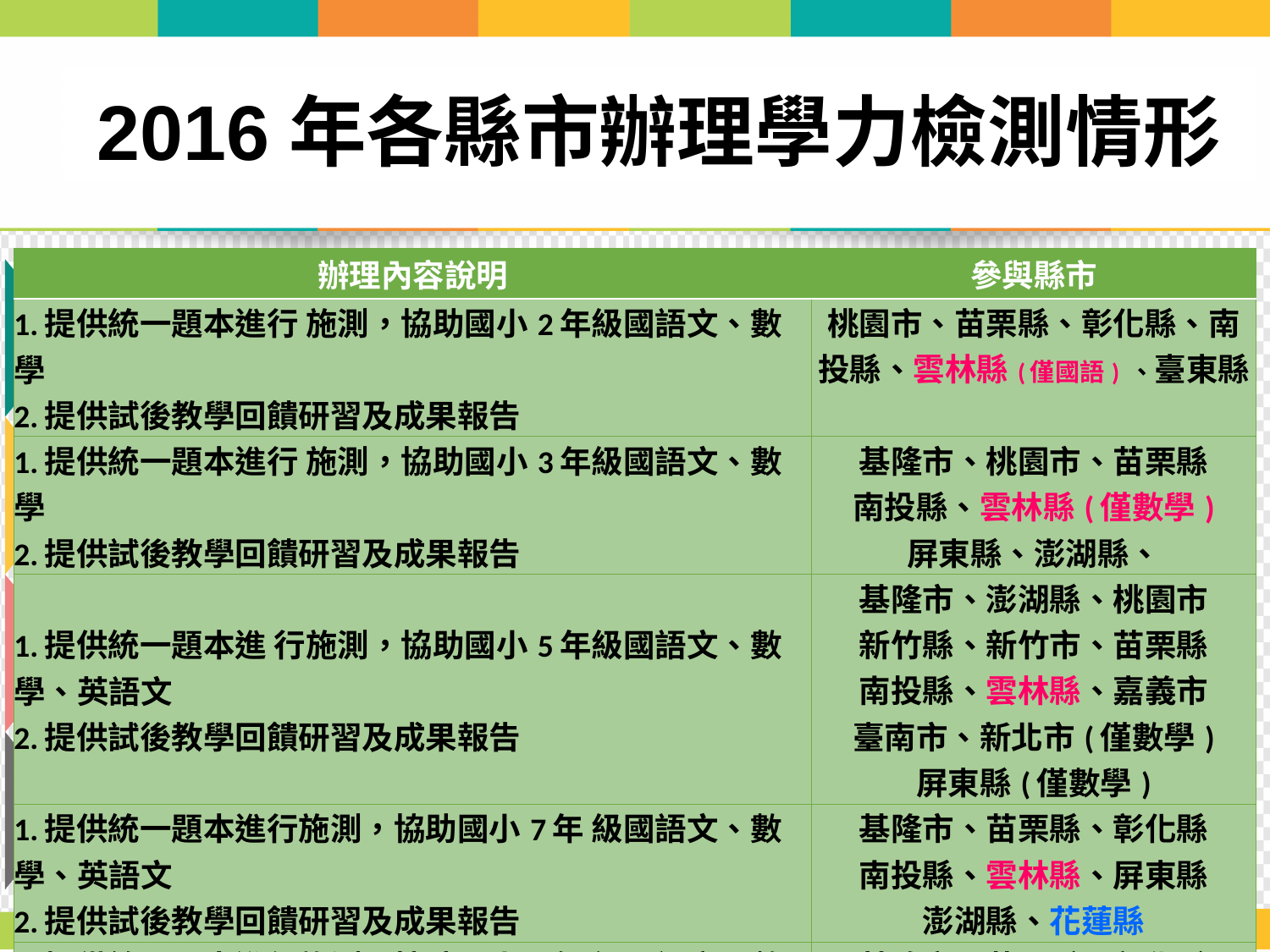

2016年各縣市辦理學力檢測情形
| 辦理內容說明 | 參與縣市 |
| --- | --- |
| 1.提供統一題本進行 施測，協助國小2年級國語文、數學 2.提供試後教學回饋研習及成果報告 | 桃園市、苗栗縣、彰化縣、南投縣、雲林縣(僅國語) 、臺東縣 |
| 1.提供統一題本進行 施測，協助國小3年級國語文、數學 2.提供試後教學回饋研習及成果報告 | 基隆市、桃園市、苗栗縣 南投縣、雲林縣(僅數學) 屏東縣、澎湖縣、 |
| 1.提供統一題本進 行施測，協助國小5年級國語文、數學、英語文 2.提供試後教學回饋研習及成果報告 | 基隆市、澎湖縣、桃園市 新竹縣、新竹市、苗栗縣 南投縣、雲林縣、嘉義市 臺南市、新北市(僅數學) 屏東縣(僅數學) |
| 1.提供統一題本進行施測，協助國小7年 級國語文、數學、英語文 2.提供試後教學回饋研習及成果報告 | 基隆市、苗栗縣、彰化縣 南投縣、雲林縣、屏東縣 澎湖縣、花蓮縣 |
| 1.提供統一題本進行施測，協助國小8年 級國語文、數學、英語文 2.提供試後教學回饋研習及成果報告 | 基隆市、苗栗縣、彰化縣 雲林縣、屏東縣、澎湖縣 花蓮縣 |